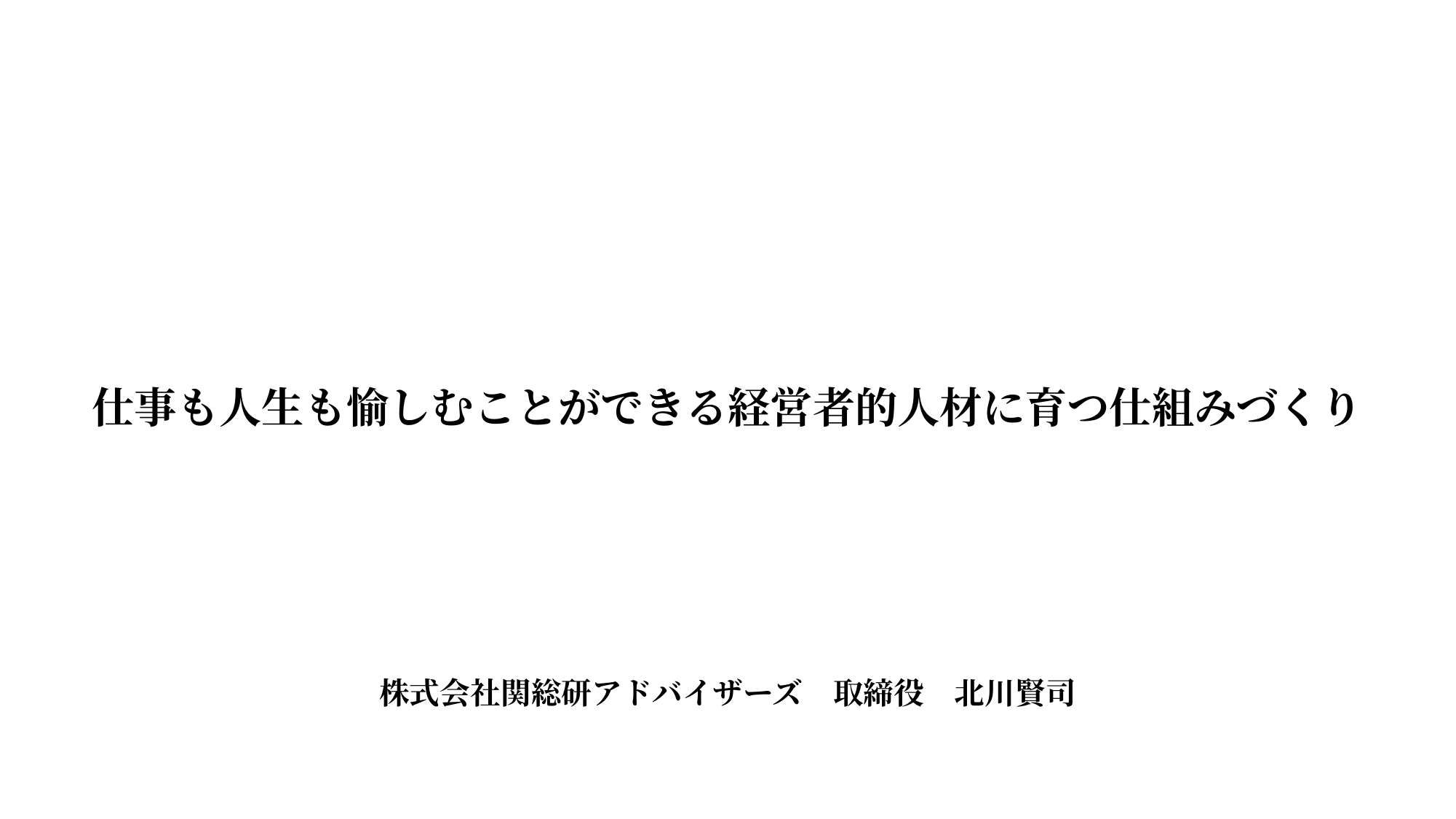

仕事も人生も愉しむことができる経営者的人材に育つ仕組みづくり
株式会社関総研アドバイザーズ　取締役　北川賢司